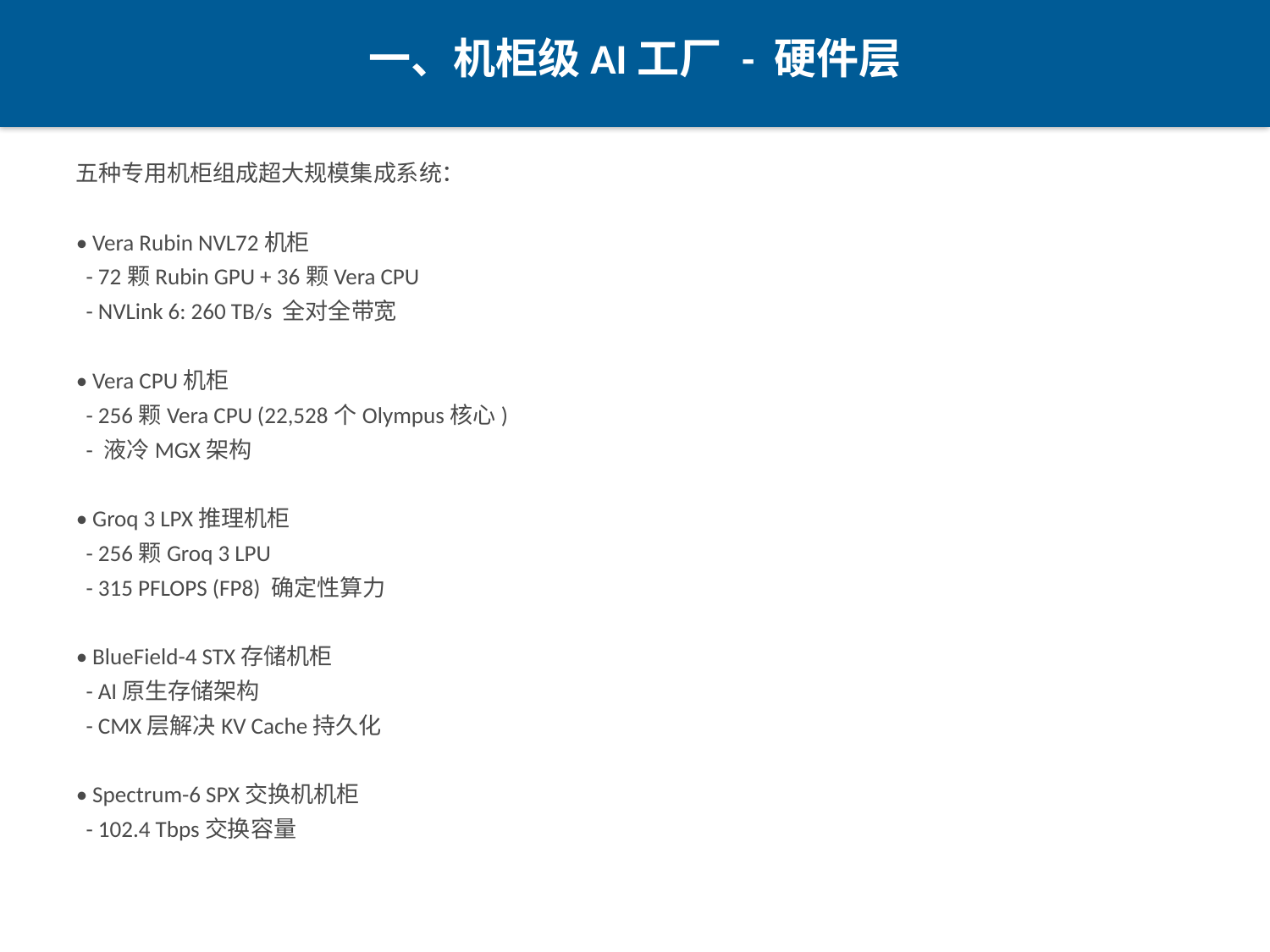

一、机柜级AI工厂 - 硬件层
五种专用机柜组成超大规模集成系统：

• Vera Rubin NVL72机柜
  - 72颗Rubin GPU + 36颗Vera CPU
  - NVLink 6: 260 TB/s 全对全带宽

• Vera CPU机柜
  - 256颗Vera CPU (22,528个Olympus核心)
  - 液冷MGX架构

• Groq 3 LPX推理机柜
  - 256颗Groq 3 LPU
  - 315 PFLOPS (FP8) 确定性算力

• BlueField-4 STX存储机柜
  - AI原生存储架构
  - CMX层解决KV Cache持久化

• Spectrum-6 SPX交换机机柜
  - 102.4 Tbps交换容量